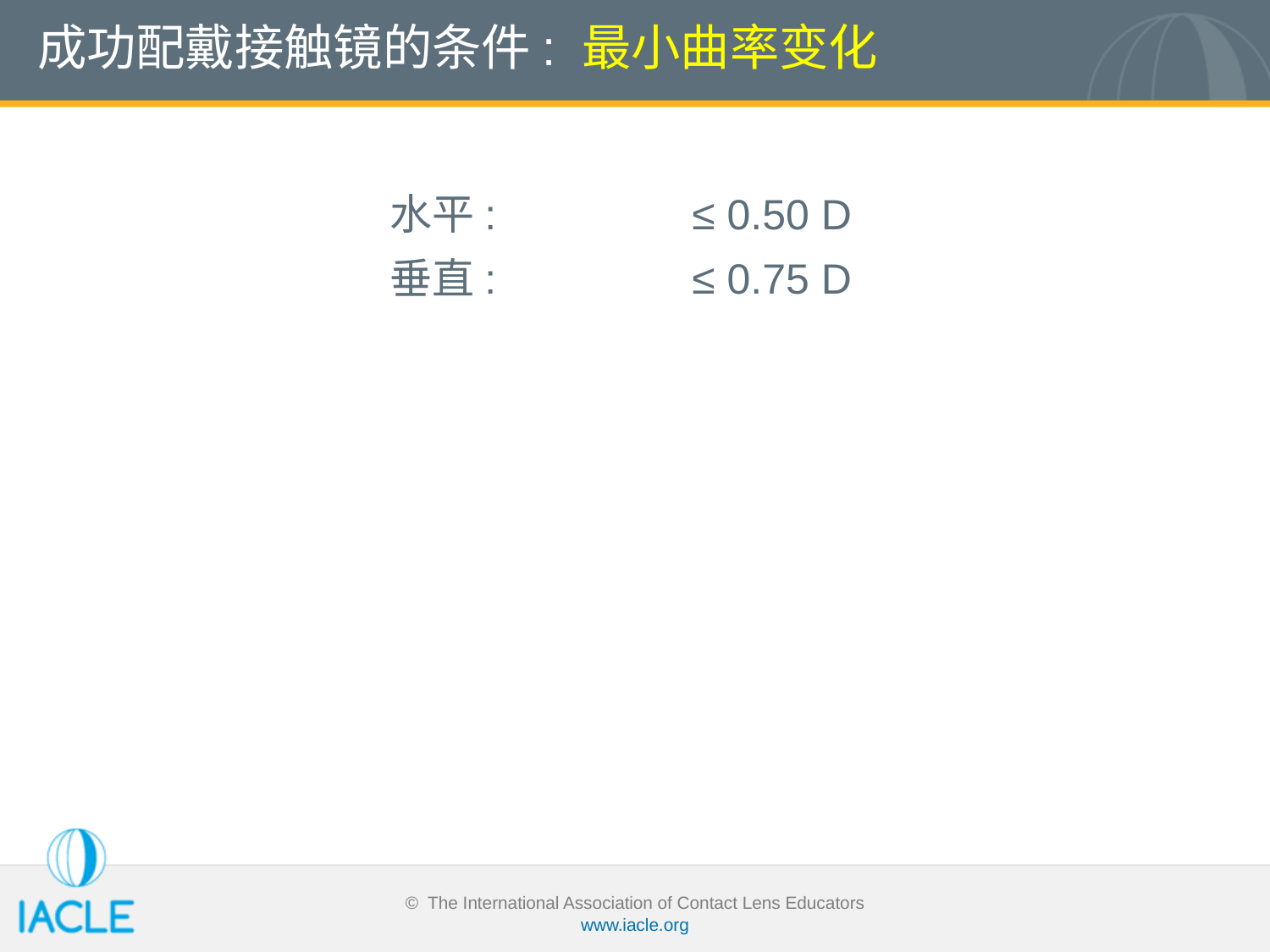

# 成功配戴接触镜的条件: 最小曲率变化
水平:		≤ 0.50 D
垂直:		≤ 0.75 D